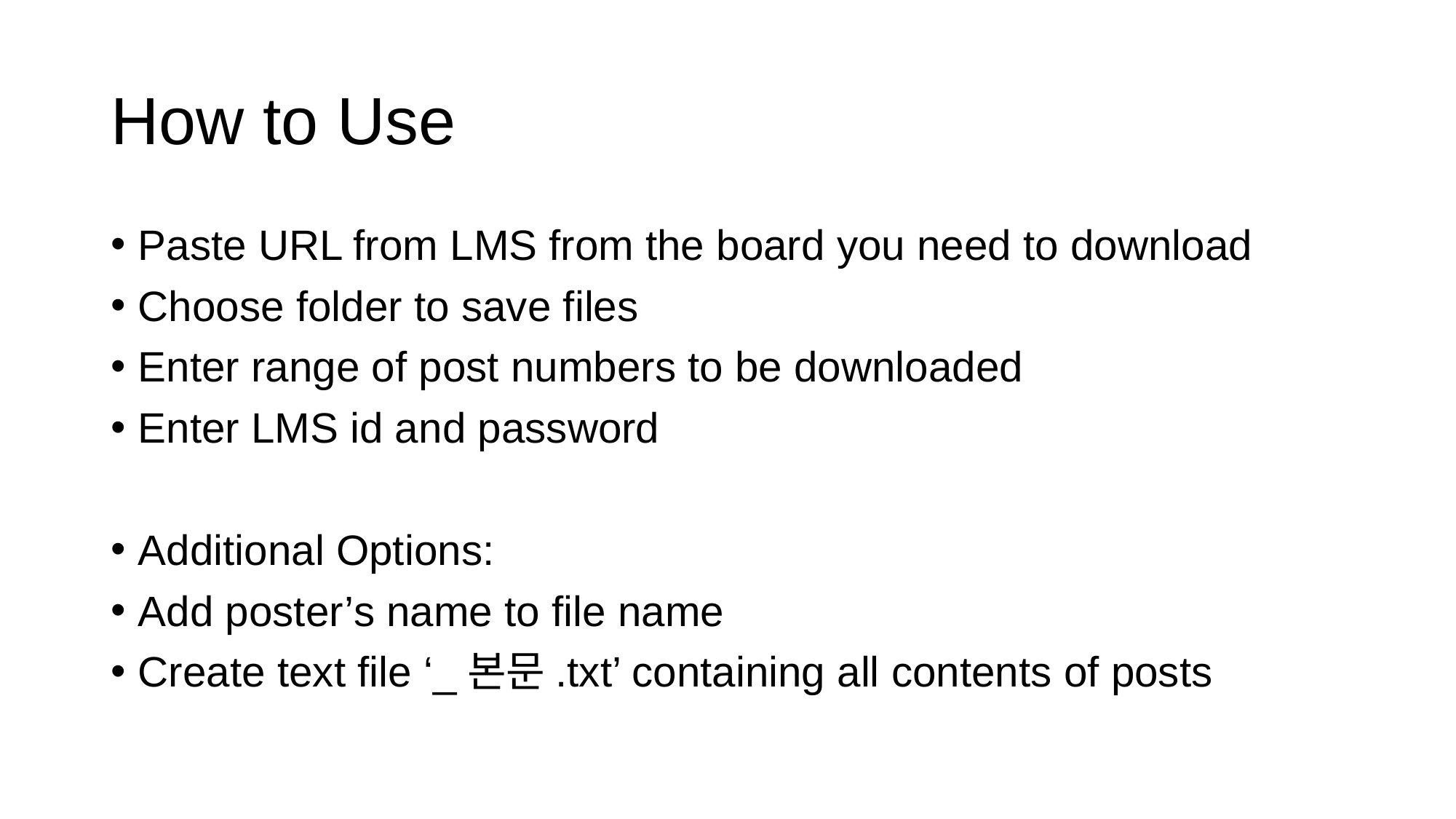

# How to Use
Paste URL from LMS from the board you need to download
Choose folder to save files
Enter range of post numbers to be downloaded
Enter LMS id and password

Additional Options:
Add poster’s name to file name
Create text file ‘_본문.txt’ containing all contents of posts